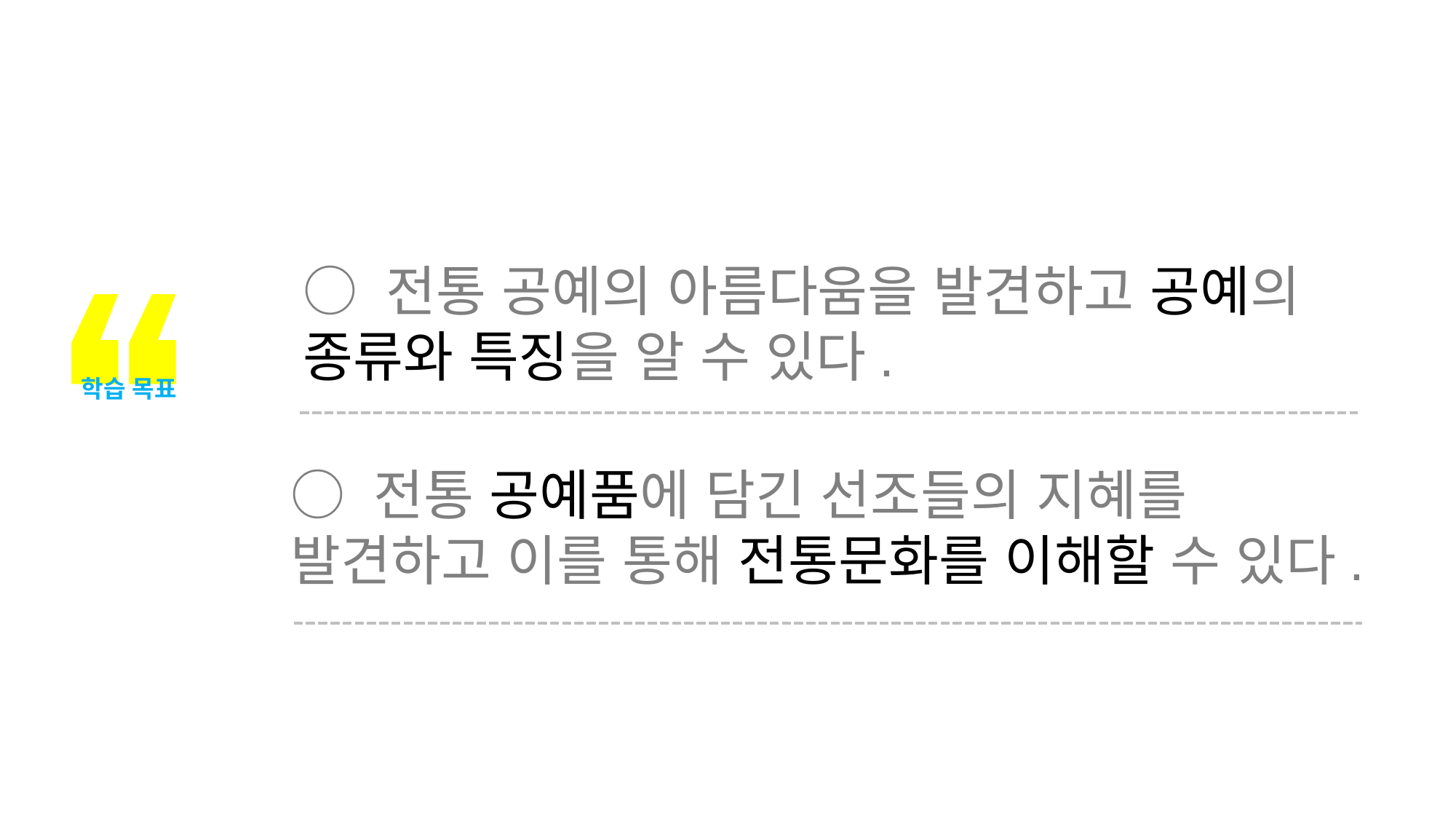

“
○ 전통 공예의 아름다움을 발견하고 공예의 종류와 특징을 알 수 있다.
○ 전통 공예품에 담긴 선조들의 지혜를 발견하고 이를 통해 전통문화를 이해할 수 있다.
학습 목표